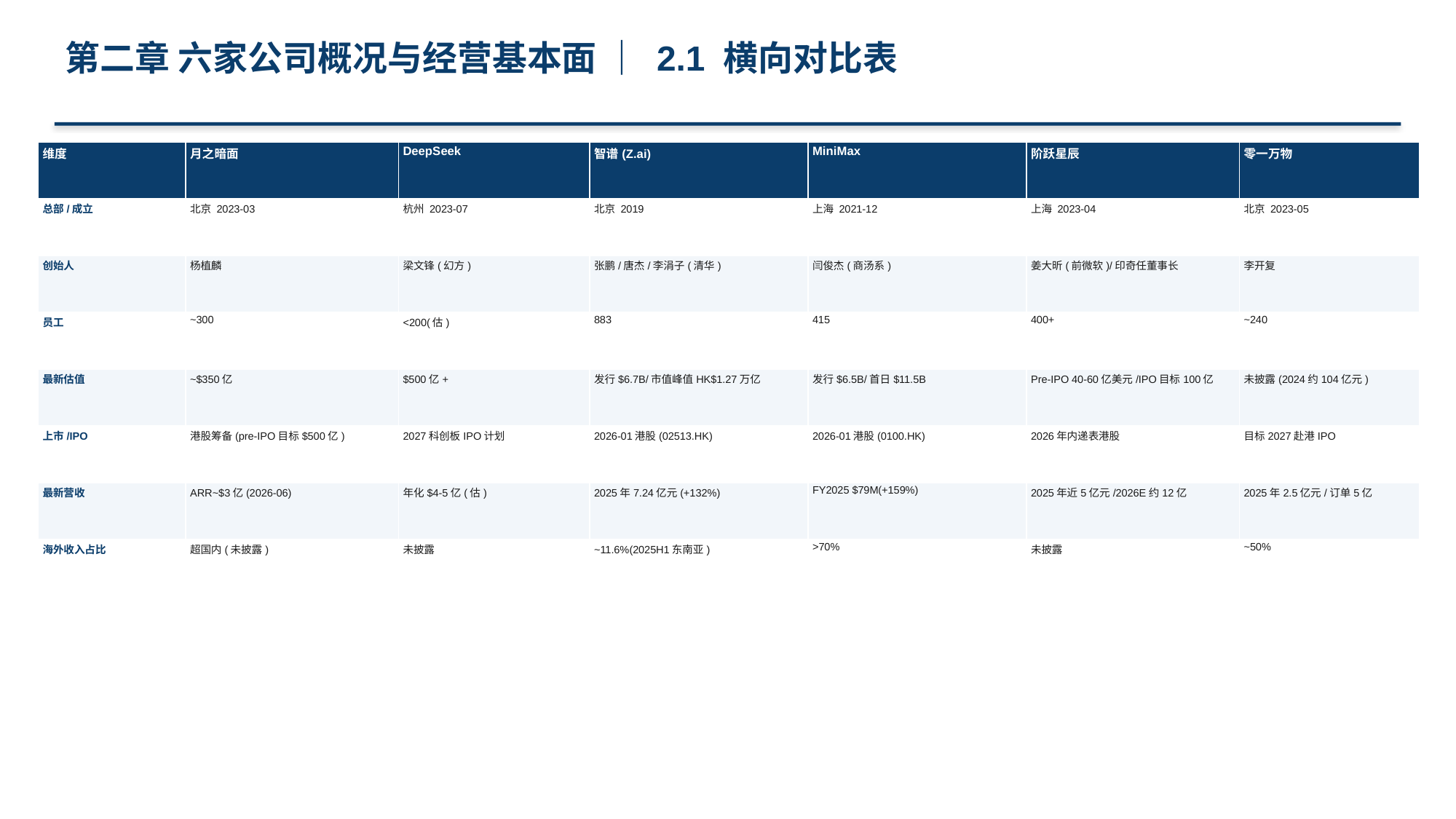

第二章 六家公司概况与经营基本面 ｜ 2.1 横向对比表

| 维度 | 月之暗面 | DeepSeek | 智谱(Z.ai) | MiniMax | 阶跃星辰 | 零一万物 |
| --- | --- | --- | --- | --- | --- | --- |
| 总部/成立 | 北京 2023-03 | 杭州 2023-07 | 北京 2019 | 上海 2021-12 | 上海 2023-04 | 北京 2023-05 |
| 创始人 | 杨植麟 | 梁文锋(幻方) | 张鹏/唐杰/李涓子(清华) | 闫俊杰(商汤系) | 姜大昕(前微软)/印奇任董事长 | 李开复 |
| 员工 | ~300 | <200(估) | 883 | 415 | 400+ | ~240 |
| 最新估值 | ~$350亿 | $500亿+ | 发行$6.7B/市值峰值HK$1.27万亿 | 发行$6.5B/首日$11.5B | Pre-IPO 40-60亿美元/IPO目标100亿 | 未披露(2024约104亿元) |
| 上市/IPO | 港股筹备(pre-IPO目标$500亿) | 2027科创板IPO计划 | 2026-01港股(02513.HK) | 2026-01港股(0100.HK) | 2026年内递表港股 | 目标2027赴港IPO |
| 最新营收 | ARR~$3亿(2026-06) | 年化$4-5亿(估) | 2025年7.24亿元(+132%) | FY2025 $79M(+159%) | 2025年近5亿元/2026E约12亿 | 2025年2.5亿元/订单5亿 |
| 海外收入占比 | 超国内(未披露) | 未披露 | ~11.6%(2025H1东南亚) | >70% | 未披露 | ~50% |